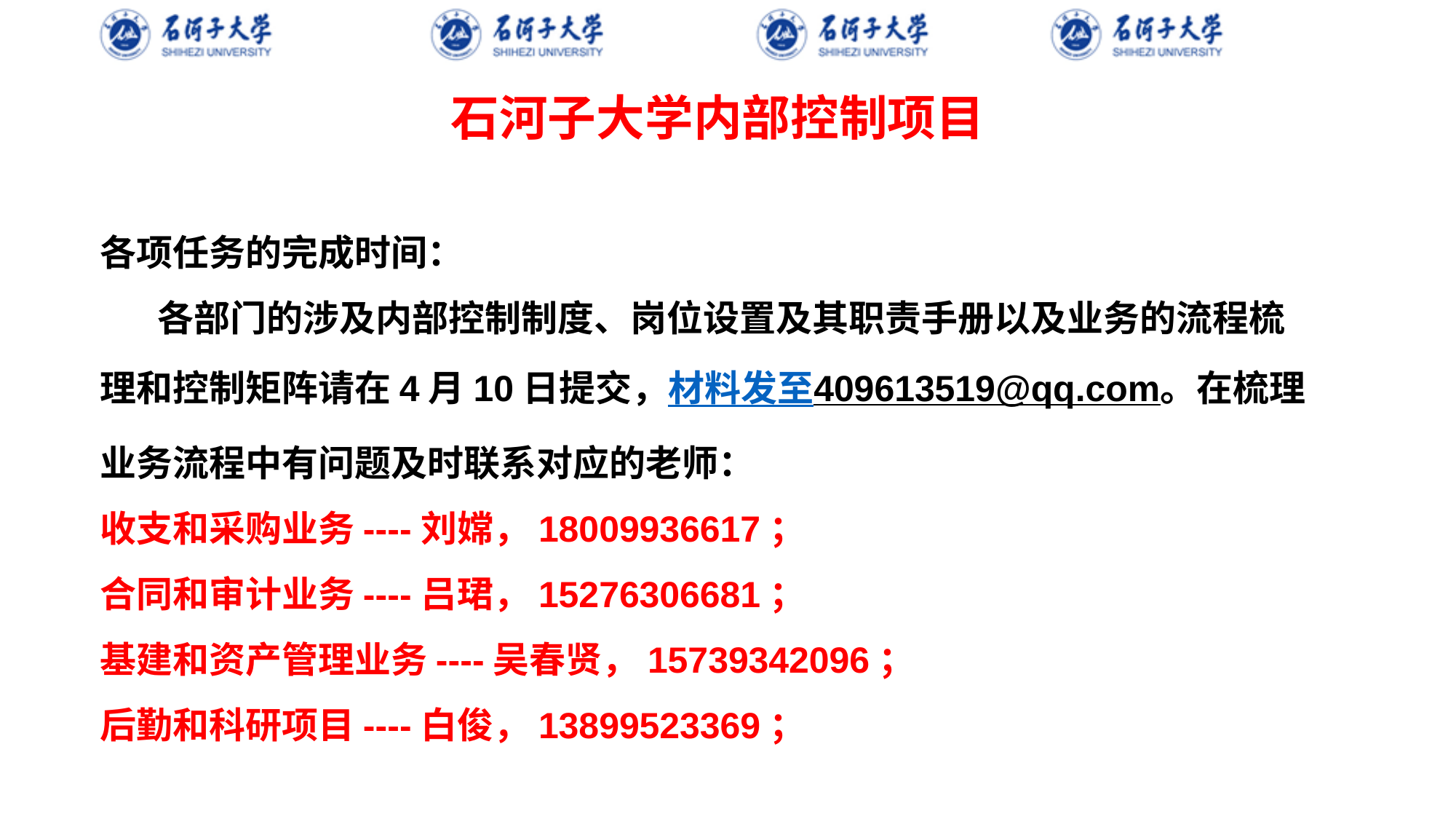

# 石河子大学内部控制项目
各项任务的完成时间：
      各部门的涉及内部控制制度、岗位设置及其职责手册以及业务的流程梳理和控制矩阵请在4月10日提交，材料发至409613519@qq.com。在梳理业务流程中有问题及时联系对应的老师：
收支和采购业务----刘嫦，18009936617；
合同和审计业务----吕珺，15276306681；
基建和资产管理业务----吴春贤，15739342096；
后勤和科研项目----白俊，13899523369；